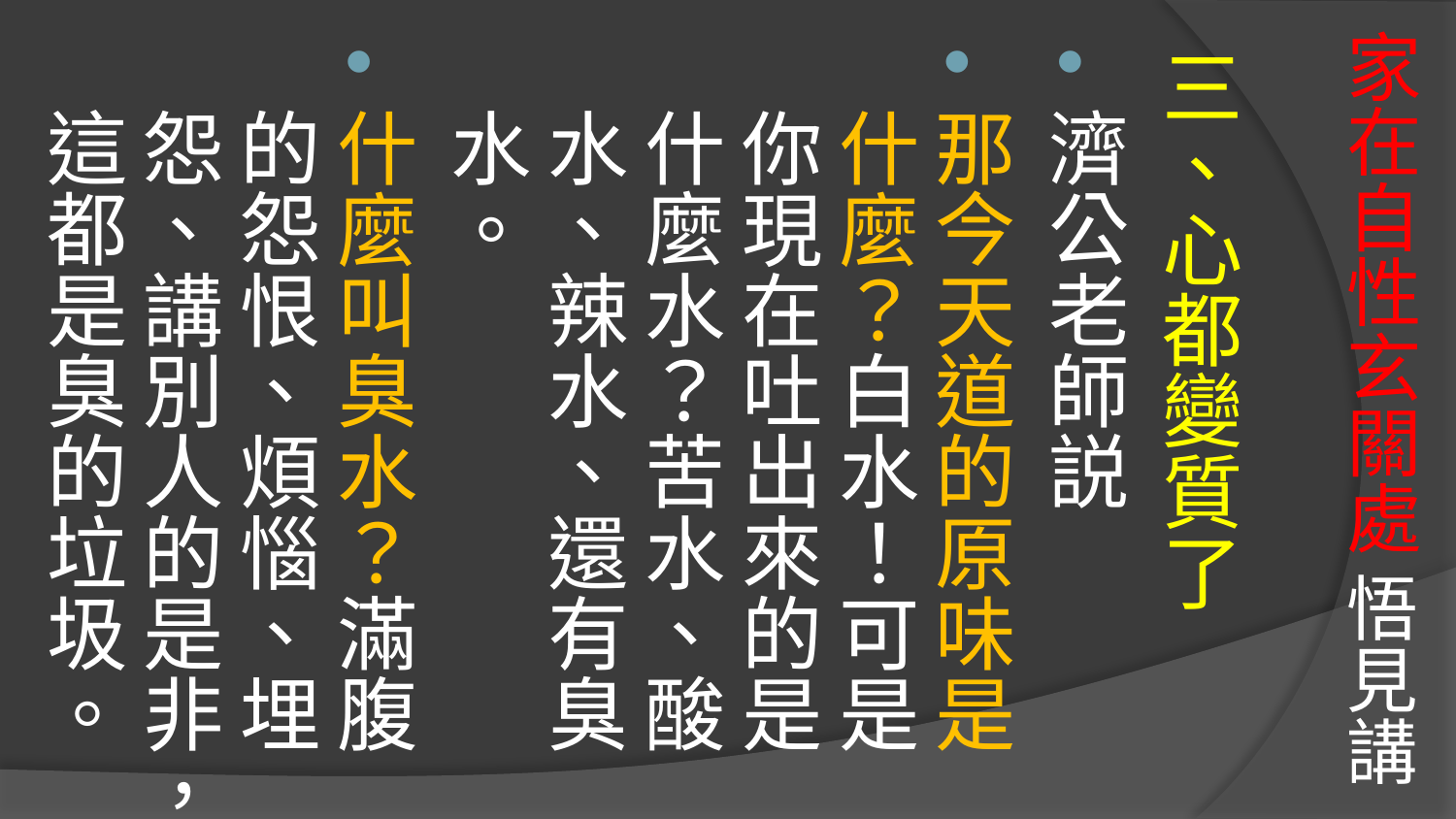

# 家在自性玄關處 悟見講
三、心都變質了
濟公老師説
那今天道的原味是什麼？白水！可是你現在吐出來的是什麼水？苦水、酸水、辣水、還有臭水。
什麼叫臭水？滿腹的怨恨、煩惱、埋怨、講別人的是非，這都是臭的垃圾。